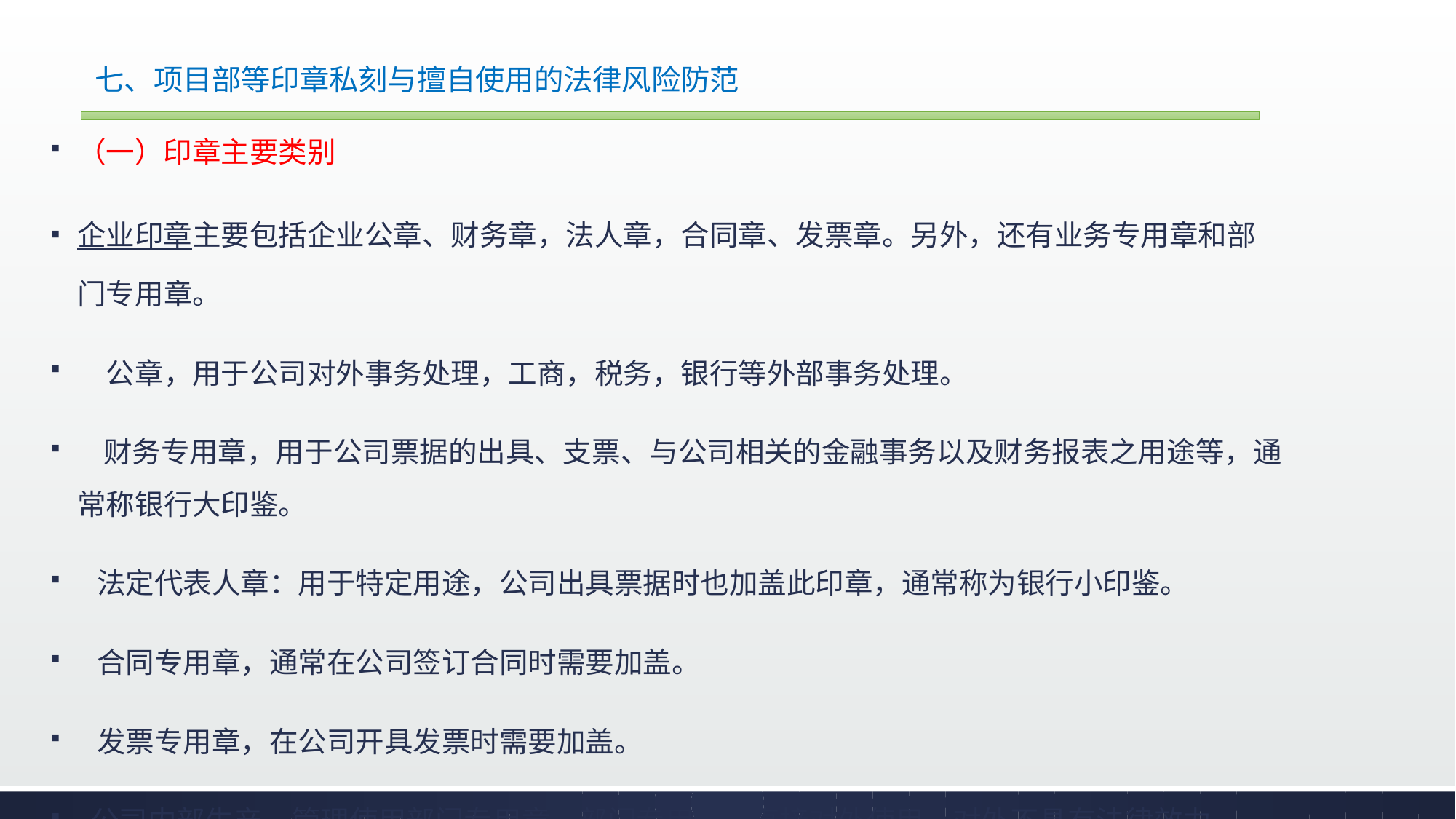

# 七、项目部等印章私刻与擅自使用的法律风险防范

（一）印章主要类别
企业印章主要包括企业公章、财务章，法人章，合同章、发票章。另外，还有业务专用章和部门专用章。
　公章，用于公司对外事务处理，工商，税务，银行等外部事务处理。
   财务专用章，用于公司票据的出具、支票、与公司相关的金融事务以及财务报表之用途等，通常称银行大印鉴。
  法定代表人章：用于特定用途，公司出具票据时也加盖此印章，通常称为银行小印鉴。
  合同专用章，通常在公司签订合同时需要加盖。
  发票专用章，在公司开具发票时需要加盖。
 公司内部生产、管理使用部门专用章。部门专用章不直接对外使用，对外不具有法律效力。